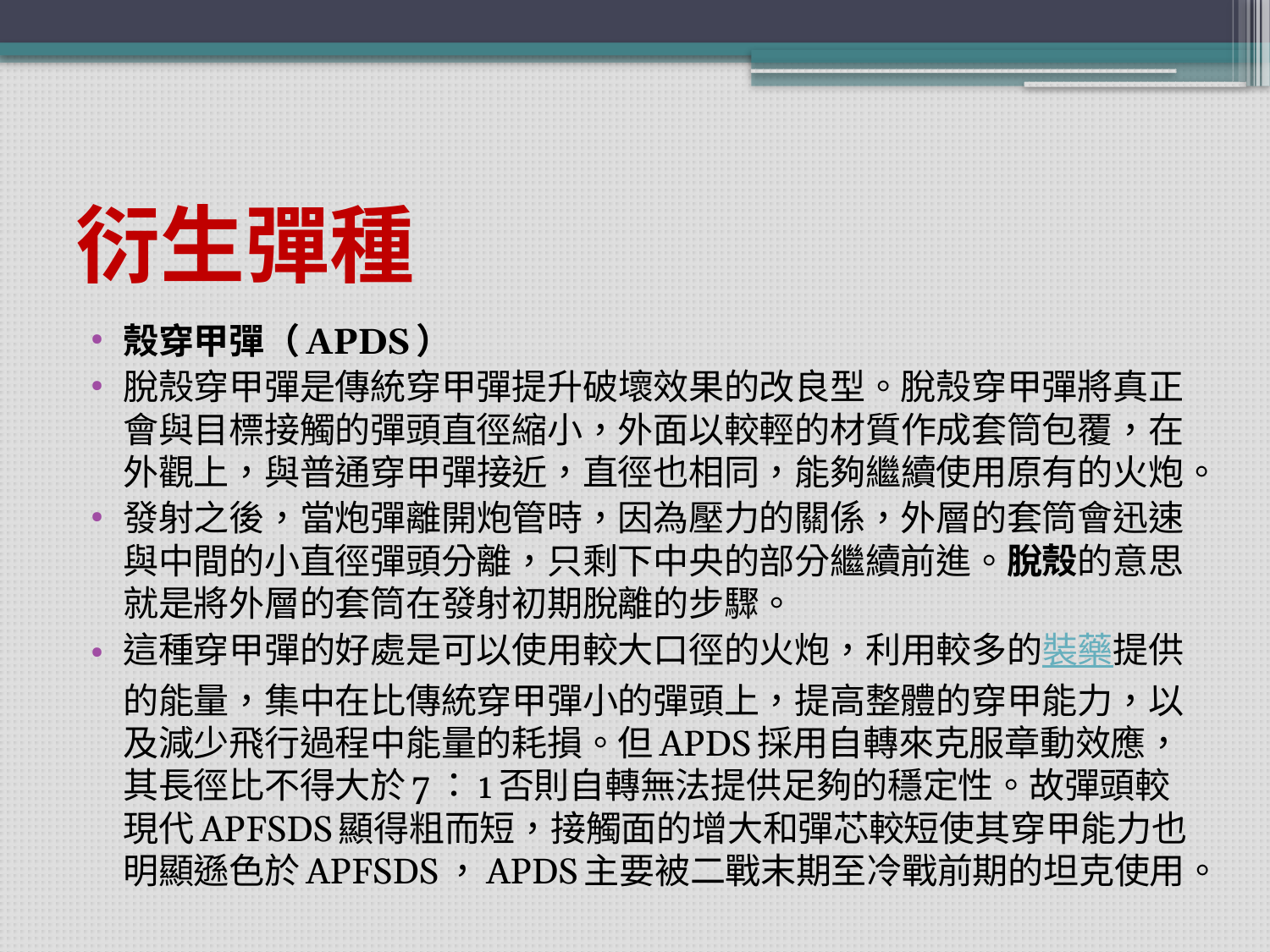

# 衍生彈種
殼穿甲彈（APDS）
脫殼穿甲彈是傳統穿甲彈提升破壞效果的改良型。脫殼穿甲彈將真正會與目標接觸的彈頭直徑縮小，外面以較輕的材質作成套筒包覆，在外觀上，與普通穿甲彈接近，直徑也相同，能夠繼續使用原有的火炮。
發射之後，當炮彈離開炮管時，因為壓力的關係，外層的套筒會迅速與中間的小直徑彈頭分離，只剩下中央的部分繼續前進。脫殼的意思就是將外層的套筒在發射初期脫離的步驟。
這種穿甲彈的好處是可以使用較大口徑的火炮，利用較多的裝藥提供的能量，集中在比傳統穿甲彈小的彈頭上，提高整體的穿甲能力，以及減少飛行過程中能量的耗損。但APDS採用自轉來克服章動效應，其長徑比不得大於7：1否則自轉無法提供足夠的穩定性。故彈頭較現代APFSDS顯得粗而短，接觸面的增大和彈芯較短使其穿甲能力也明顯遜色於APFSDS，APDS主要被二戰末期至冷戰前期的坦克使用。